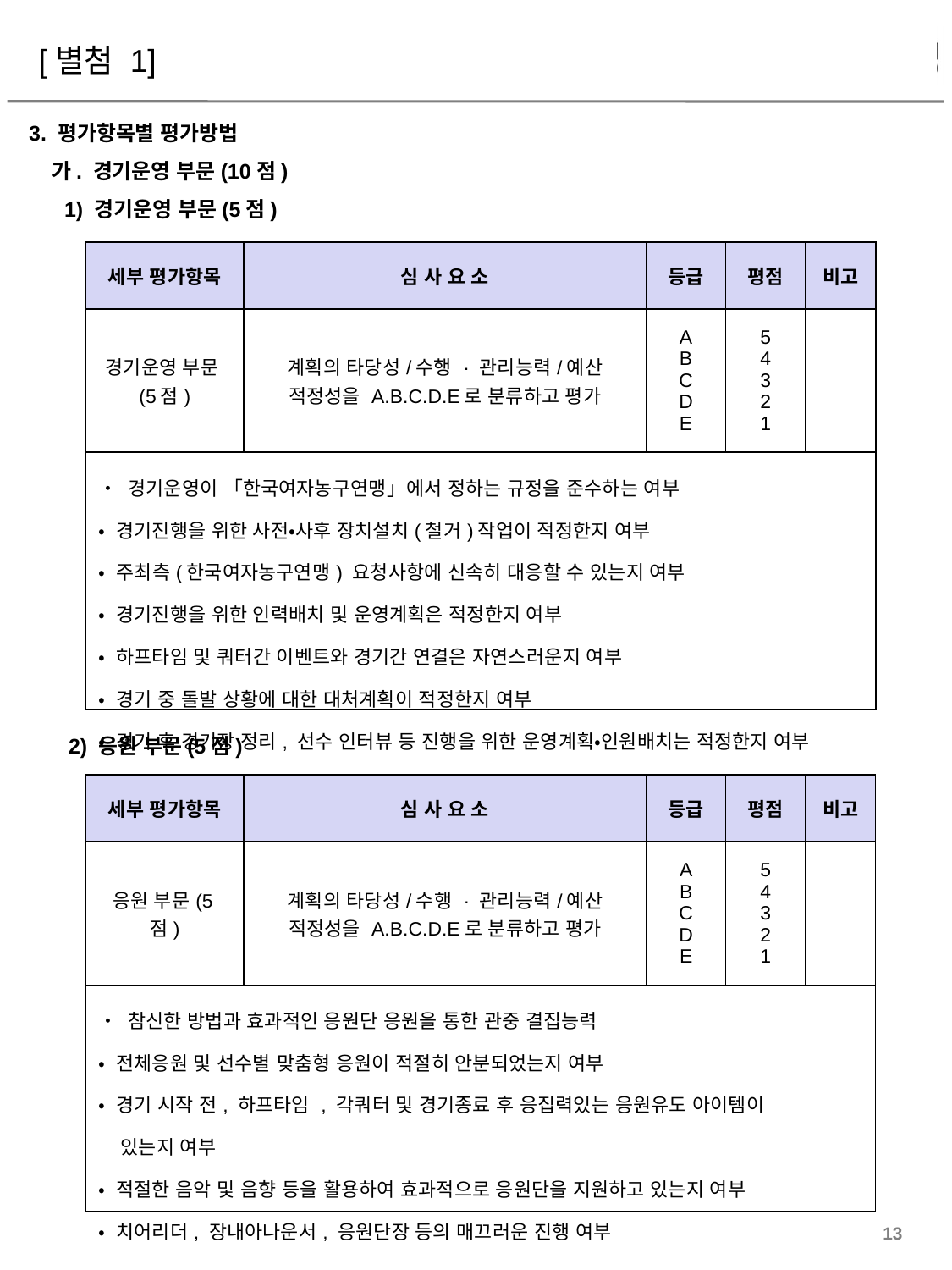

[별첨 1]
3. 평가항목별 평가방법
   가. 경기운영 부문(10점)
      1) 경기운영 부문(5점)
| 세부 평가항목 | 심 사 요 소 | 등급 | 평점 | 비고 |
| --- | --- | --- | --- | --- |
| 경기운영 부문(5점) | 계획의 타당성/수행 · 관리능력/예산 적정성을 A.B.C.D.E로 분류하고 평가 | A B C D E | 5 4 3 2 1 |  |
| • 경기운영이 「한국여자농구연맹」에서 정하는 규정을 준수하는 여부 • 경기진행을 위한 사전•사후 장치설치(철거)작업이 적정한지 여부 • 주최측(한국여자농구연맹) 요청사항에 신속히 대응할 수 있는지 여부 • 경기진행을 위한 인력배치 및 운영계획은 적정한지 여부 • 하프타임 및 쿼터간 이벤트와 경기간 연결은 자연스러운지 여부 • 경기 중 돌발 상황에 대한 대처계획이 적정한지 여부 • 경기 후 경기장 정리, 선수 인터뷰 등 진행을 위한 운영계획•인원배치는 적정한지 여부 |  |  |  |  |
      2) 응원 부문(5점)
| 세부 평가항목 | 심 사 요 소 | 등급 | 평점 | 비고 |
| --- | --- | --- | --- | --- |
| 응원 부문(5점) | 계획의 타당성/수행 · 관리능력/예산 적정성을 A.B.C.D.E로 분류하고 평가 | A B C D E | 5 4 3 2 1 |  |
| • 참신한 방법과 효과적인 응원단 응원을 통한 관중 결집능력 • 전체응원 및 선수별 맞춤형 응원이 적절히 안분되었는지 여부 • 경기 시작 전, 하프타임 , 각쿼터 및 경기종료 후 응집력있는 응원유도 아이템이 있는지 여부 • 적절한 음악 및 음향 등을 활용하여 효과적으로 응원단을 지원하고 있는지 여부 • 치어리더, 장내아나운서, 응원단장 등의 매끄러운 진행 여부 |  |  |  |  |
13